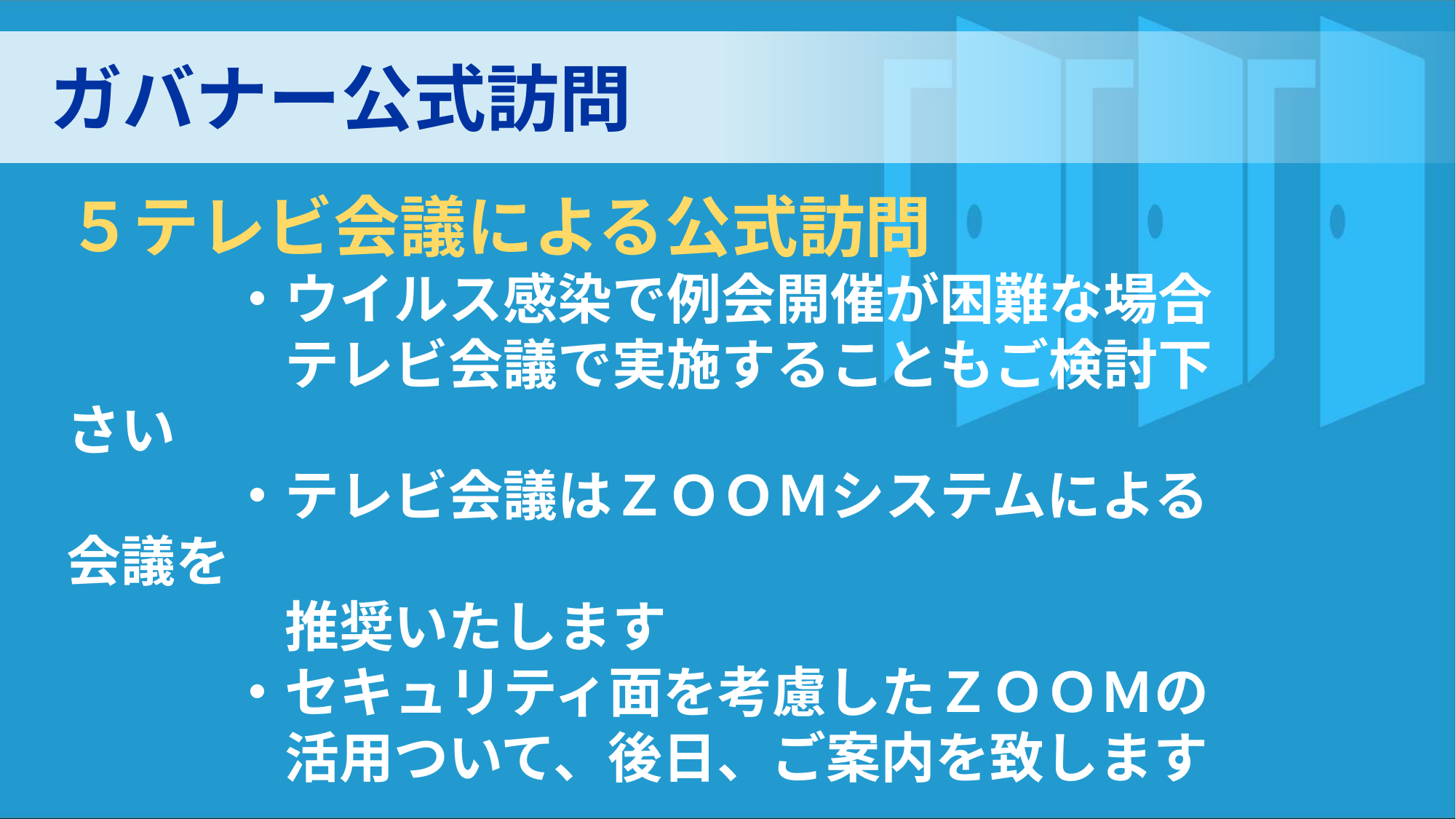

ガバナー公式訪問
５テレビ会議による公式訪問
　　　・ウイルス感染で例会開催が困難な場合
　　　　テレビ会議で実施することもご検討下さい
　　　・テレビ会議はＺＯＯＭシステムによる会議を
　　　　推奨いたします
　　　・セキュリティ面を考慮したＺＯＯＭの
　　　　活用ついて、後日、ご案内を致します

RIの柔軟性・多様性

自らの地区・クラブ・委員会の
立ち位置を知る